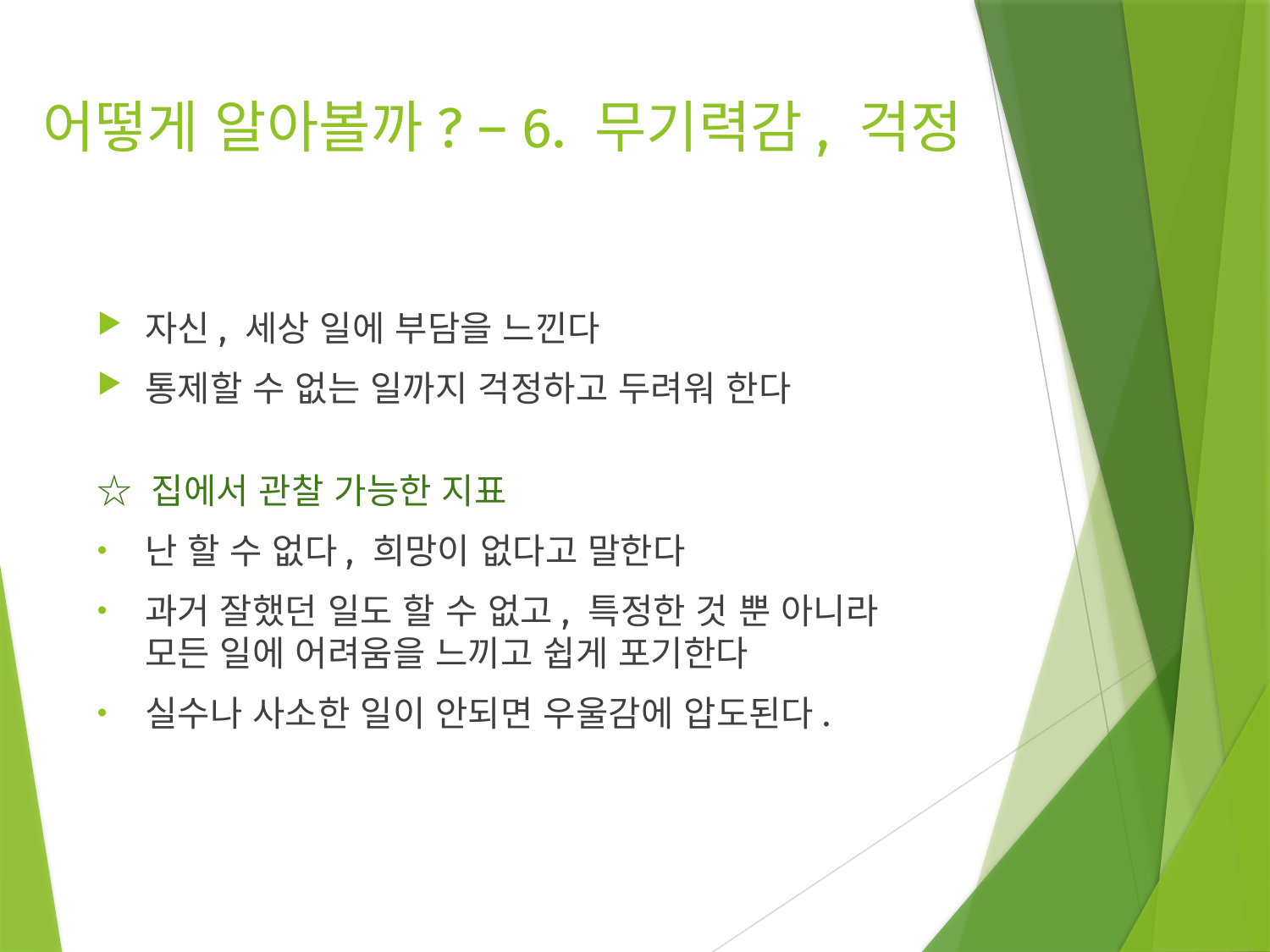

# 어떻게 알아볼까? – 6. 무기력감, 걱정
자신, 세상 일에 부담을 느낀다
통제할 수 없는 일까지 걱정하고 두려워 한다
☆ 집에서 관찰 가능한 지표
난 할 수 없다, 희망이 없다고 말한다
과거 잘했던 일도 할 수 없고, 특정한 것 뿐 아니라 모든 일에 어려움을 느끼고 쉽게 포기한다
실수나 사소한 일이 안되면 우울감에 압도된다.